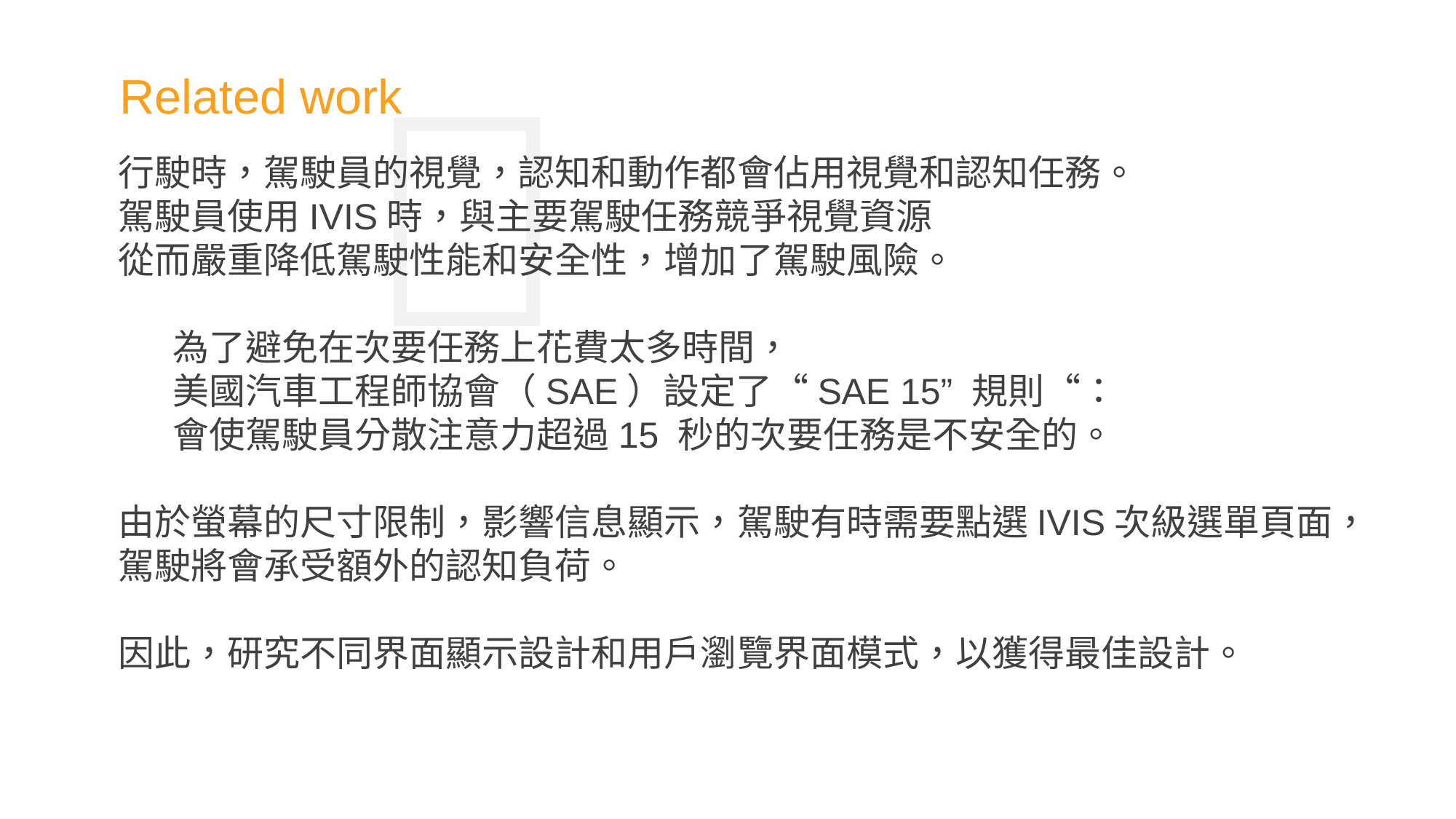

Related work

行駛時，駕駛員的視覺，認知和動作都會佔用視覺和認知任務。
駕駛員使用IVIS時，與主要駕駛任務競爭視覺資源
從而嚴重降低駕駛性能和安全性，增加了駕駛風險。

為了避免在次要任務上花費太多時間，
美國汽車工程師協會（SAE）設定了“SAE 15” 規則“：
會使駕駛員分散注意力超過15 秒的次要任務是不安全的。

由於螢幕的尺寸限制，影響信息顯示，駕駛有時需要點選IVIS次級選單頁面，駕駛將會承受額外的認知負荷。

因此，研究不同界面顯示設計和用戶瀏覽界面模式，以獲得最佳設計。